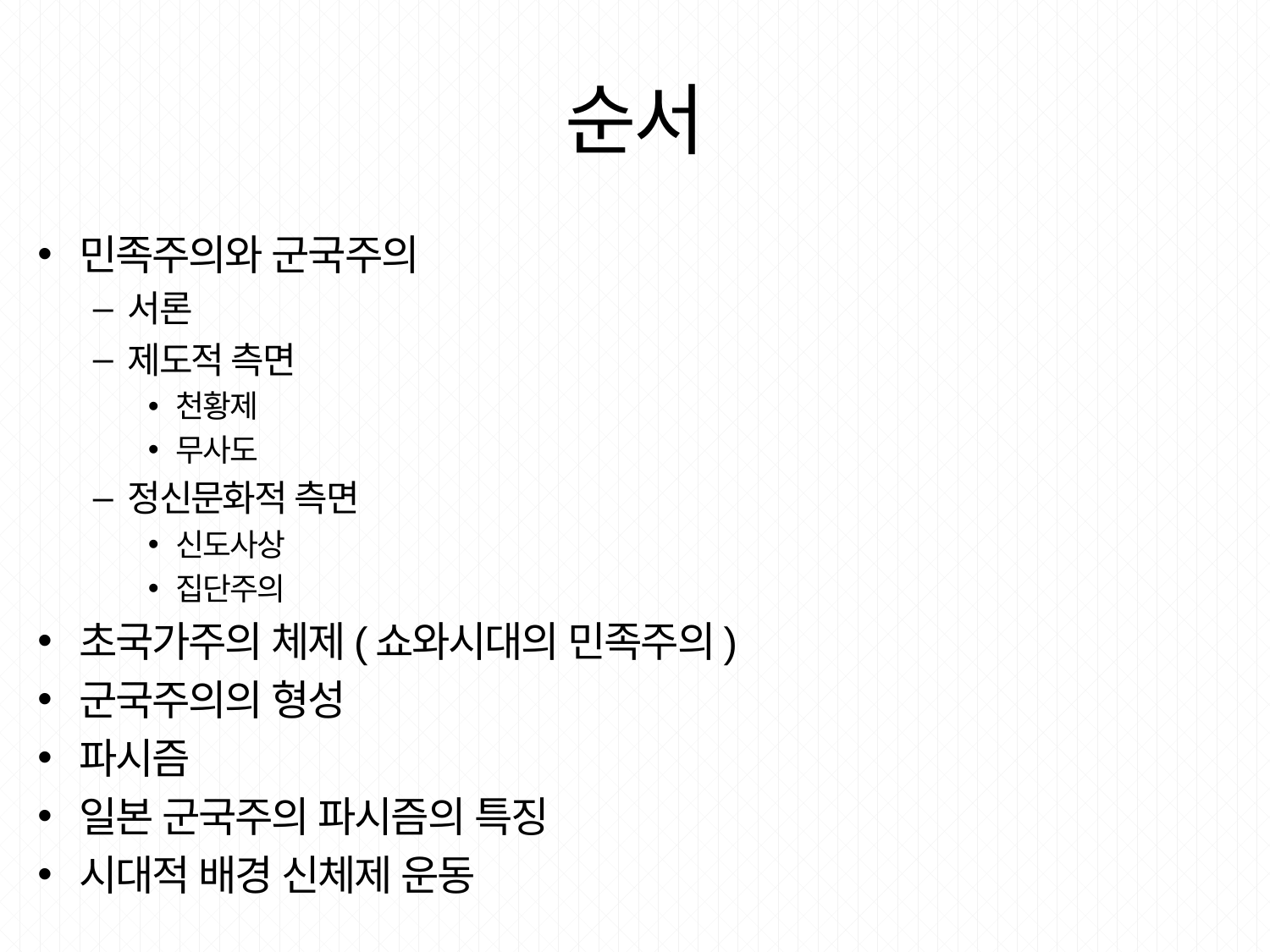

# 순서
민족주의와 군국주의
서론
제도적 측면
천황제
무사도
정신문화적 측면
신도사상
집단주의
초국가주의 체제(쇼와시대의 민족주의)
군국주의의 형성
파시즘
일본 군국주의 파시즘의 특징
시대적 배경 신체제 운동